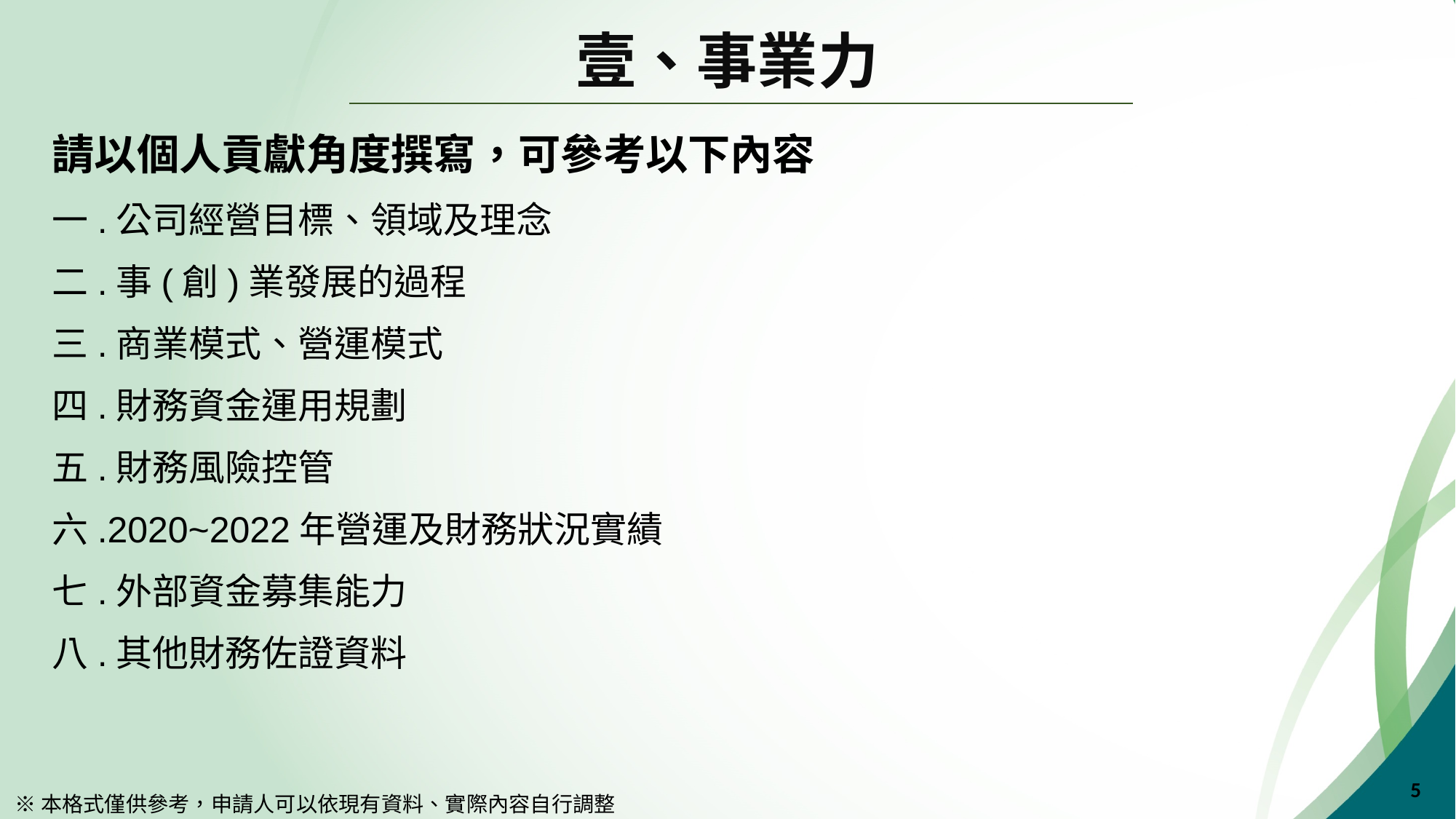

# 壹、事業力
請以個人貢獻角度撰寫，可參考以下內容
一.公司經營目標、領域及理念
二.事(創)業發展的過程
三.商業模式、營運模式
四.財務資金運用規劃
五.財務風險控管
六.2020~2022年營運及財務狀況實績
七.外部資金募集能力
八.其他財務佐證資料
5
※本格式僅供參考，申請人可以依現有資料、實際內容自行調整